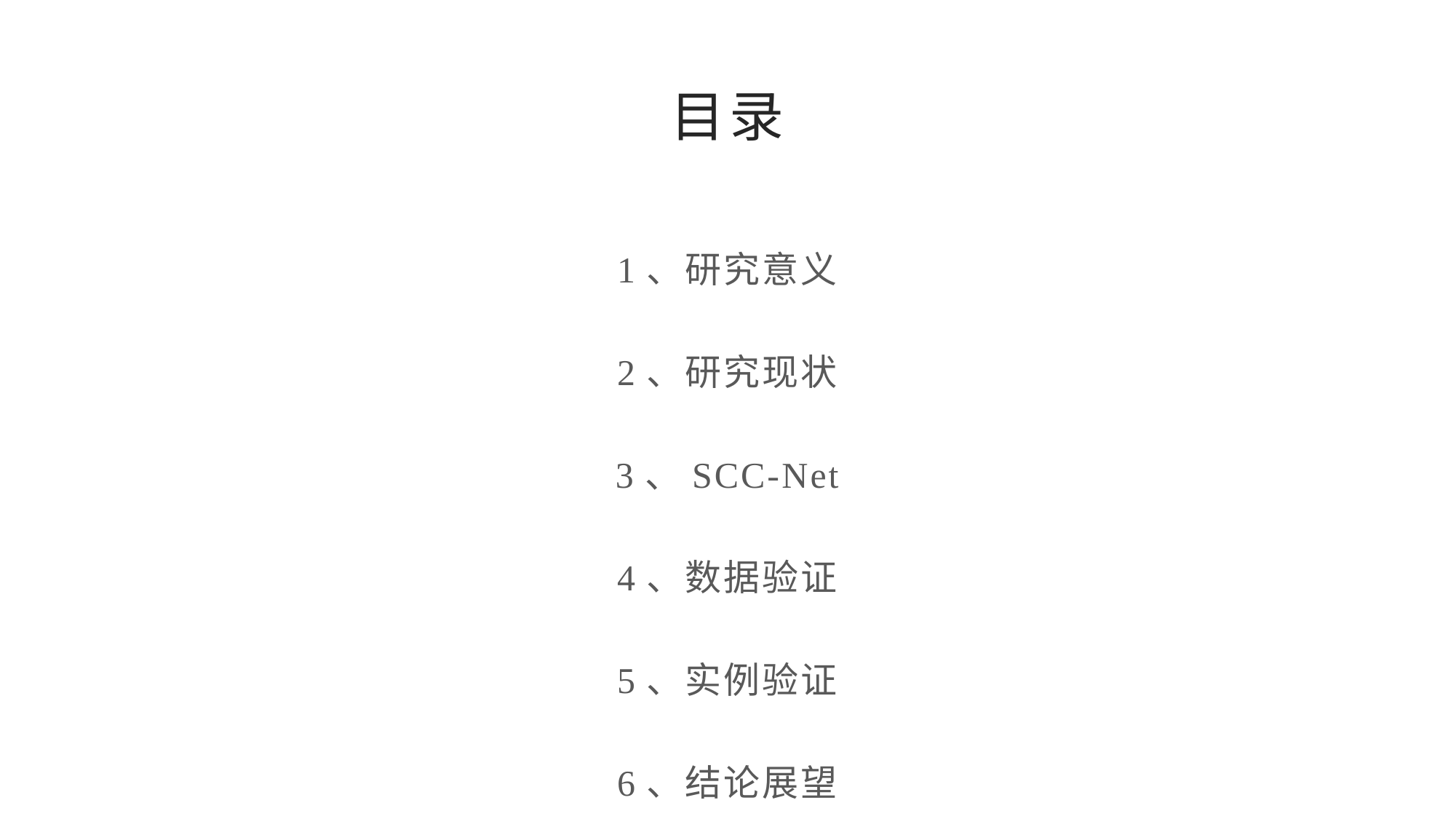

# 目录
1、研究意义
2、研究现状
3、SCC-Net
4、数据验证
5、实例验证
6、结论展望